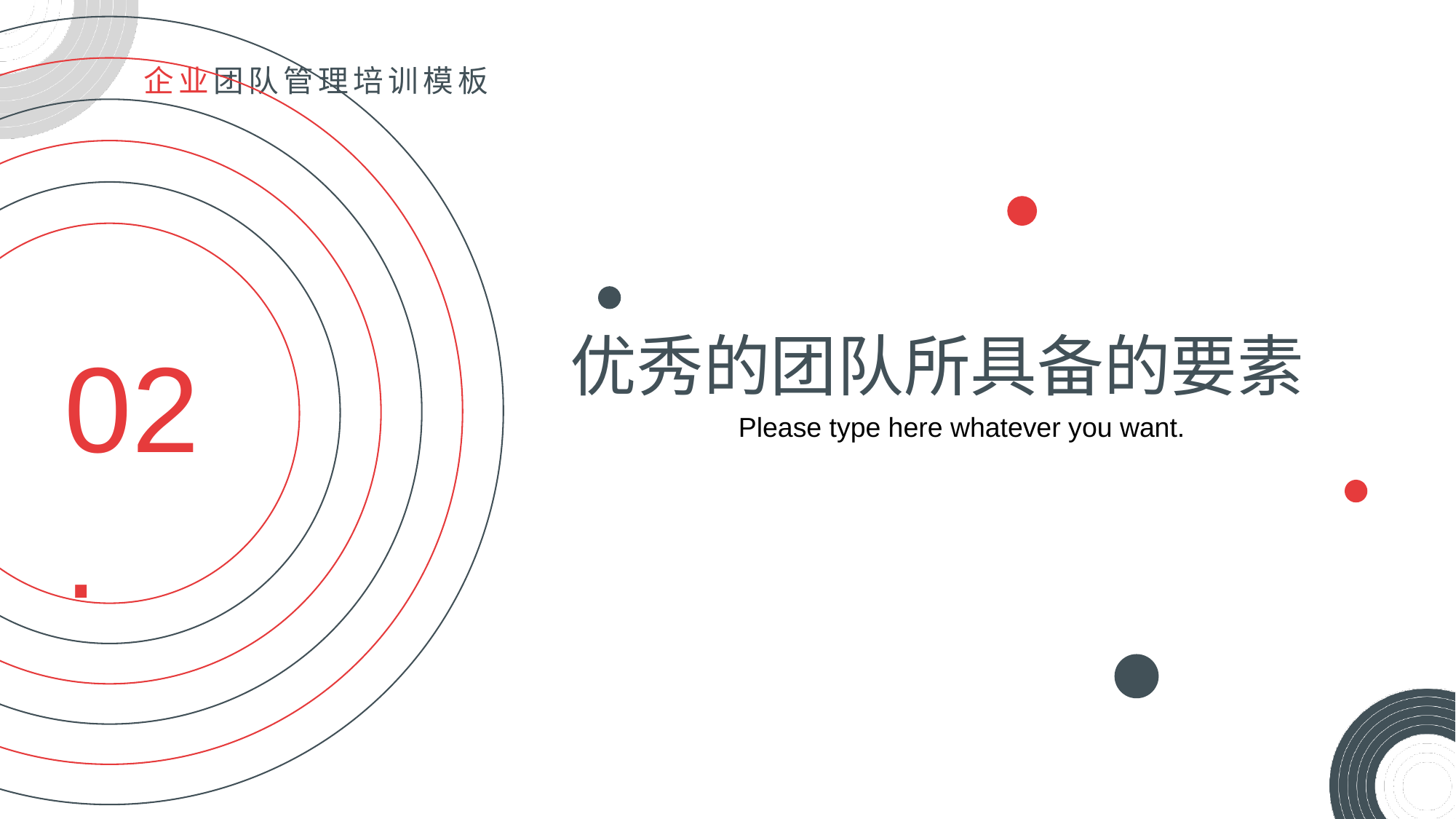

优秀的团队所具备的要素
02.
Please type here whatever you want.